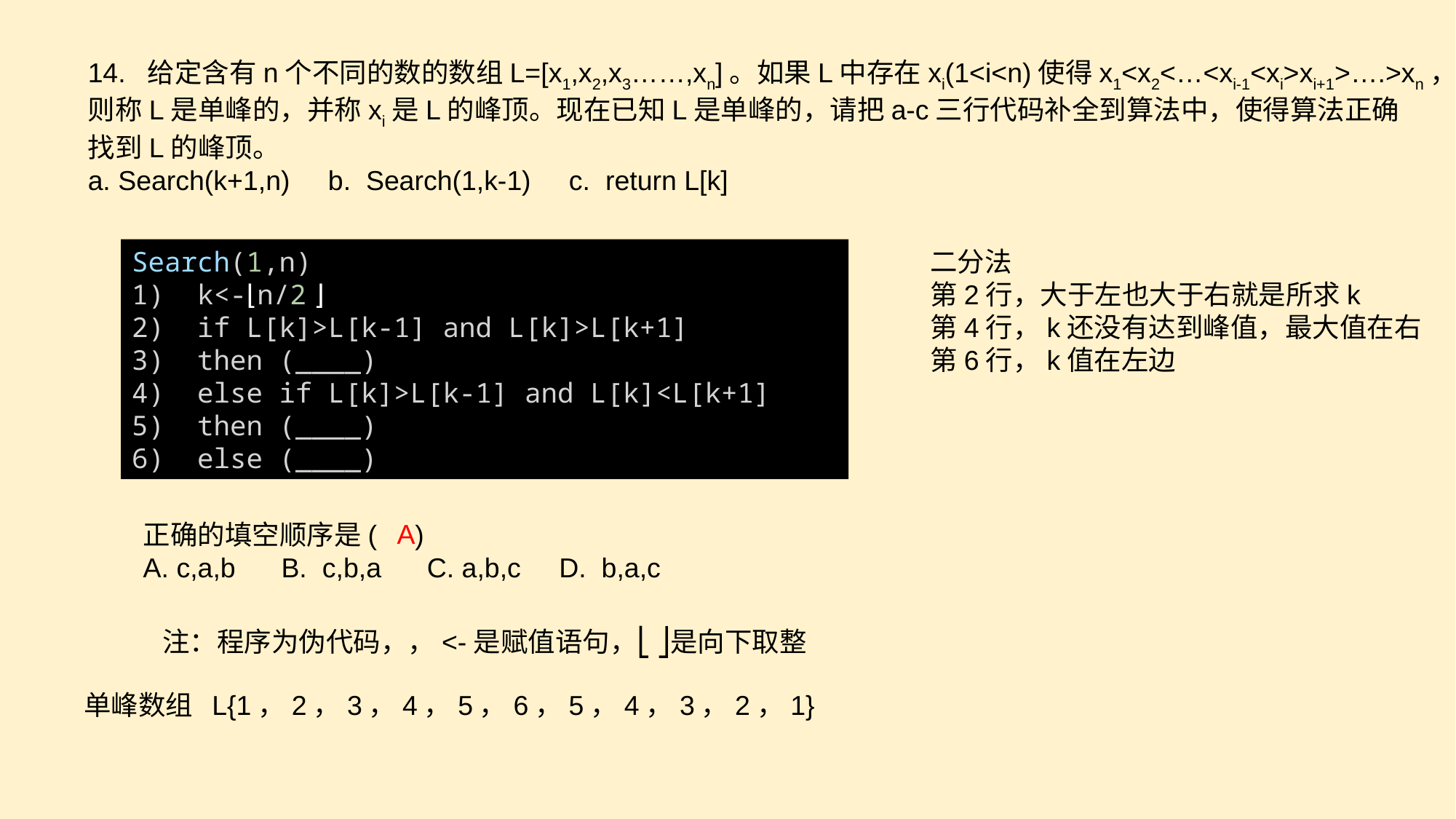

14.  给定含有n个不同的数的数组L=[x1,x2,x3……,xn]。如果L中存在xi(1<i<n)使得x1<x2<…<xi-1<xi>xi+1>….>xn，
则称L是单峰的，并称xi是L的峰顶。现在已知L是单峰的，请把a-c三行代码补全到算法中，使得算法正确
找到L的峰顶。
a. Search(k+1,n)     b.  Search(1,k-1)     c.  return L[k]
Search(1,n)
1)  k<-⌊n/2 ⌋
2)  if L[k]>L[k-1] and L[k]>L[k+1]
3)  then (____)
4)  else if L[k]>L[k-1] and L[k]<L[k+1]
5)  then (____)
6)  else (____)
二分法
第2行，大于左也大于右就是所求k
第4行，k还没有达到峰值，最大值在右
第6行，k值在左边
A
正确的填空顺序是(     )
A. c,a,b      B.  c,b,a      C. a,b,c     D.  b,a,c
注：程序为伪代码，，<-是赋值语句，⎣ ⎦是向下取整
单峰数组  L{1，2，3，4，5，6，5，4，3，2，1}